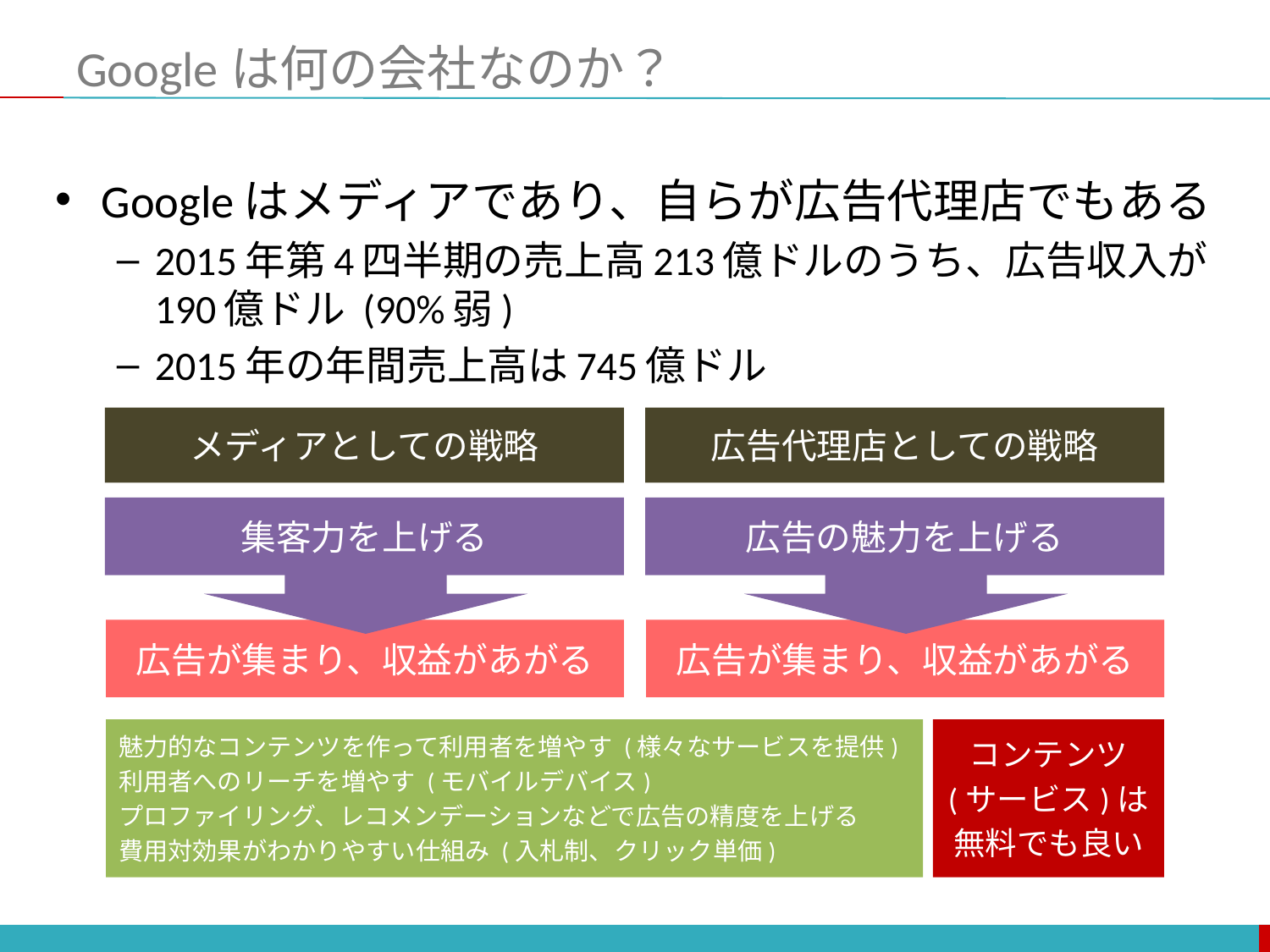

# Googleは何の会社なのか？

Googleはメディアであり、自らが広告代理店でもある
2015年第4四半期の売上高213億ドルのうち、広告収入が190億ドル (90%弱)
2015年の年間売上高は745億ドル
メディアとしての戦略
広告代理店としての戦略
集客力を上げる
広告の魅力を上げる

広告が集まり、収益があがる

広告が集まり、収益があがる
魅力的なコンテンツを作って利用者を増やす (様々なサービスを提供)
利用者へのリーチを増やす (モバイルデバイス)
プロファイリング、レコメンデーションなどで広告の精度を上げる
費用対効果がわかりやすい仕組み (入札制、クリック単価)
コンテンツ
(サービス)は
無料でも良い